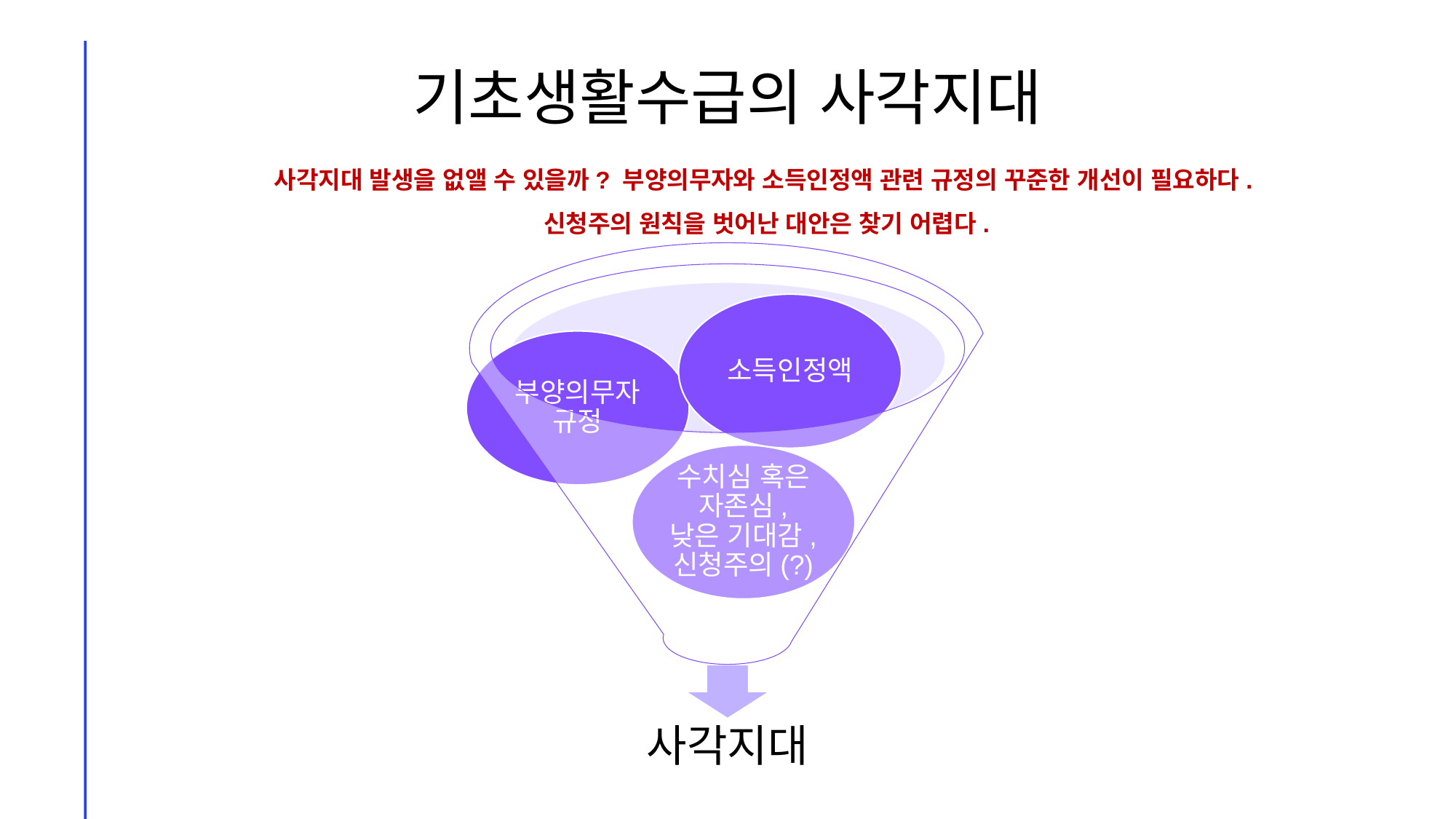

# 기초생활수급의 사각지대
사각지대 발생을 없앨 수 있을까? 부양의무자와 소득인정액 관련 규정의 꾸준한 개선이 필요하다.
신청주의 원칙을 벗어난 대안은 찾기 어렵다.
사각지대
수치심 혹은 자존심, 낮은 기대감, 신청주의(?)
부양의무자 규정
소득인정액